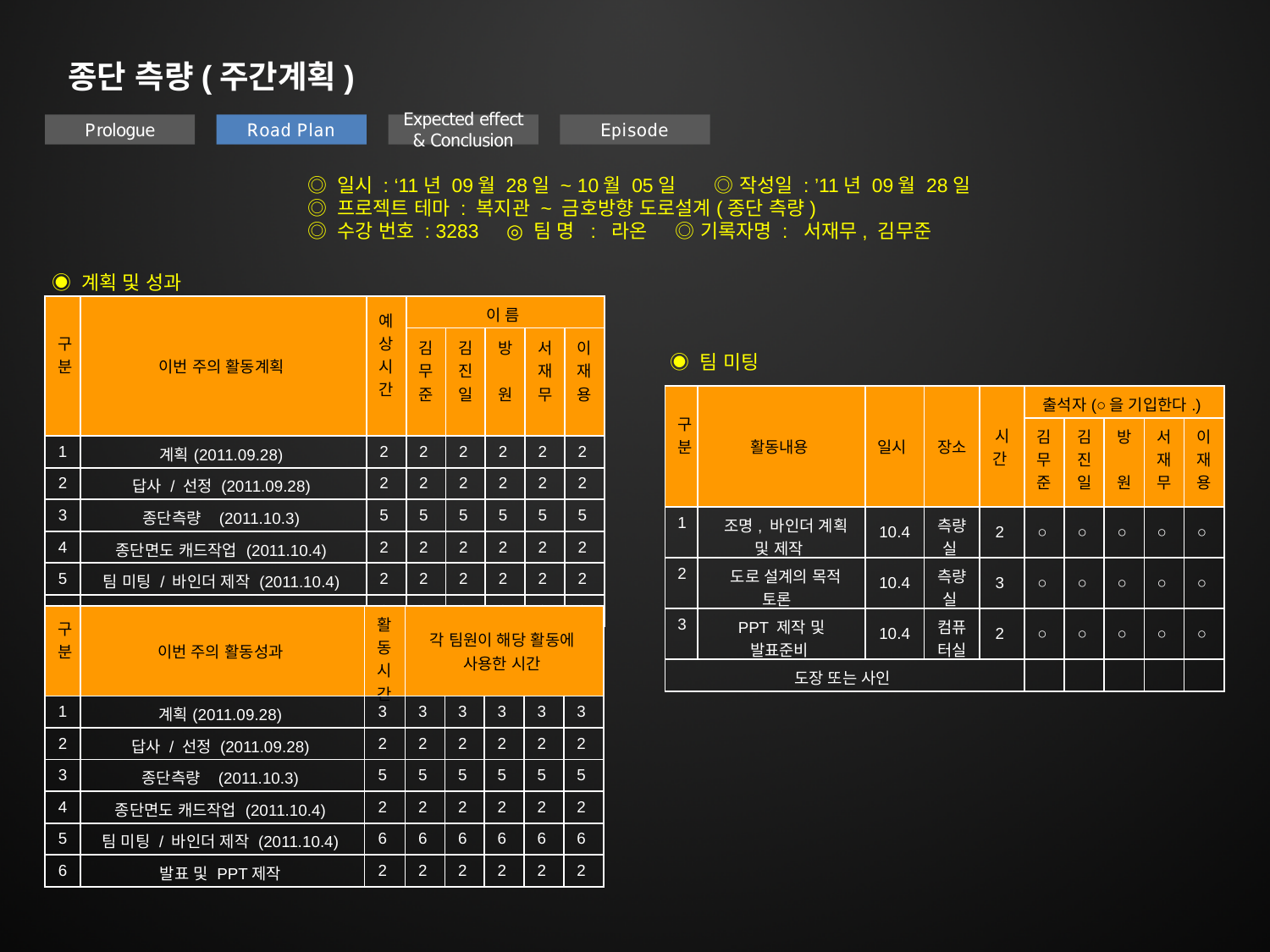

종단 측량(주간계획)
Prologue
Road Plan
Expected effect & Conclusion
Episode
◎ 일시 : ‘11년 09월 28일 ~ 10월 05일       ◎ 작성일 : ’11년 09월 28일
◎ 프로젝트 테마 : 복지관 ~ 금호방향 도로설계(종단 측량)
◎ 수강 번호 : 3283     ◎ 팀 명  :  라온     ◎ 기록자명 :  서재무, 김무준

 ◉ 계획 및 성과

| 구분 | 이번 주의 활동계획 | 예상 시간 | 이 름 |  |  |  |  |
| --- | --- | --- | --- | --- | --- | --- | --- |
|  |  |  | 김무준 | 김진일 | 방 원 | 서재무 | 이재용 |
| 1 | 계획(2011.09.28) | 2 | 2 | 2 | 2 | 2 | 2 |
| 2 | 답사 / 선정 (2011.09.28) | 2 | 2 | 2 | 2 | 2 | 2 |
| 3 | 종단측량   (2011.10.3) | 5 | 5 | 5 | 5 | 5 | 5 |
| 4 | 종단면도 캐드작업 (2011.10.4) | 2 | 2 | 2 | 2 | 2 | 2 |
| 5 | 팀 미팅 / 바인더 제작 (2011.10.4) | 2 | 2 | 2 | 2 | 2 | 2 |
| 6 | 발표 및 PPT제작 | 3 | 3 | 3 | 3 | 3 | 3 |

 ◉ 팀 미팅

| 구분 | 활동내용 | 일시 | 장소 | 시간 | 출석자(○을 기입한다.) |  |  |  |  |
| --- | --- | --- | --- | --- | --- | --- | --- | --- | --- |
|  |  |  |  |  | 김무준 | 김진일 | 방 원 | 서재무 | 이재용 |
| 1 | 조명, 바인더 계획 및 제작 | 10.4 | 측량실 | 2 | ○ | ○ | ○ | ○ | ○ |
| 2 | 도로 설계의 목적 토론 | 10.4 | 측량실 | 3 | ○ | ○ | ○ | ○ | ○ |
| 3 | PPT 제작 및 발표준비 | 10.4 | 컴퓨터실 | 2 | ○ | ○ | ○ | ○ | ○ |
| 도장 또는 사인 |  |  |  |  |  |  |  |  |  |
| 구분 | 이번 주의 활동성과 | 활동 시간 | 각 팀원이 해당 활동에 사용한 시간 |  |  |  |  |
| --- | --- | --- | --- | --- | --- | --- | --- |
| 1 | 계획(2011.09.28) | 3 | 3 | 3 | 3 | 3 | 3 |
| 2 | 답사 / 선정 (2011.09.28) | 2 | 2 | 2 | 2 | 2 | 2 |
| 3 | 종단측량   (2011.10.3) | 5 | 5 | 5 | 5 | 5 | 5 |
| 4 | 종단면도 캐드작업 (2011.10.4) | 2 | 2 | 2 | 2 | 2 | 2 |
| 5 | 팀 미팅 / 바인더 제작 (2011.10.4) | 6 | 6 | 6 | 6 | 6 | 6 |
| 6 | 발표 및 PPT제작 | 2 | 2 | 2 | 2 | 2 | 2 |